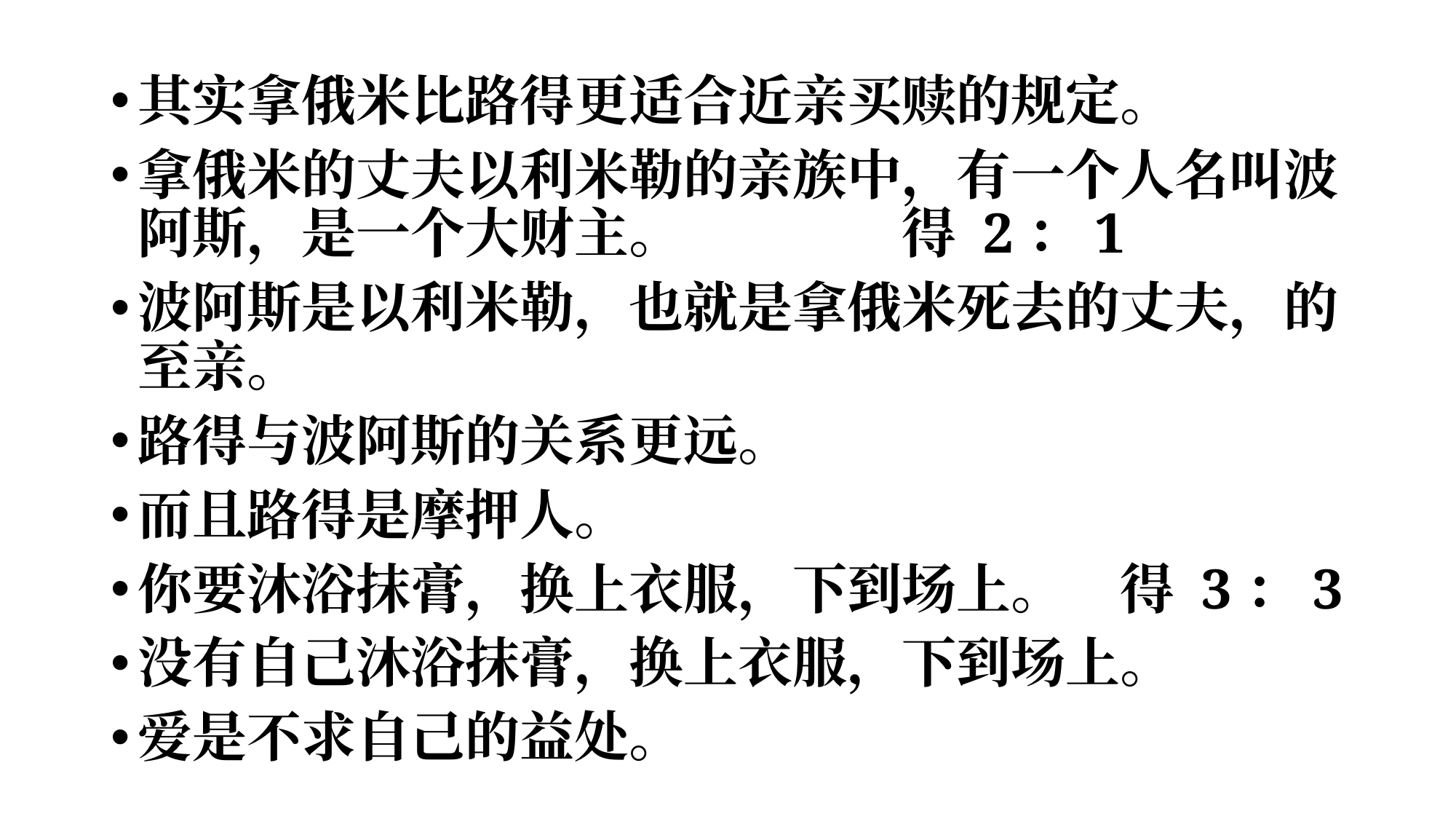

其实拿俄米比路得更适合近亲买赎的规定。
拿俄米的丈夫以利米勒的亲族中，有一个人名叫波阿斯，是一个大财主。		得 2：1
波阿斯是以利米勒，也就是拿俄米死去的丈夫，的至亲。
路得与波阿斯的关系更远。
而且路得是摩押人。
你要沐浴抹膏，换上衣服，下到场上。	得 3：3
没有自己沐浴抹膏，换上衣服，下到场上。
爱是不求自己的益处。